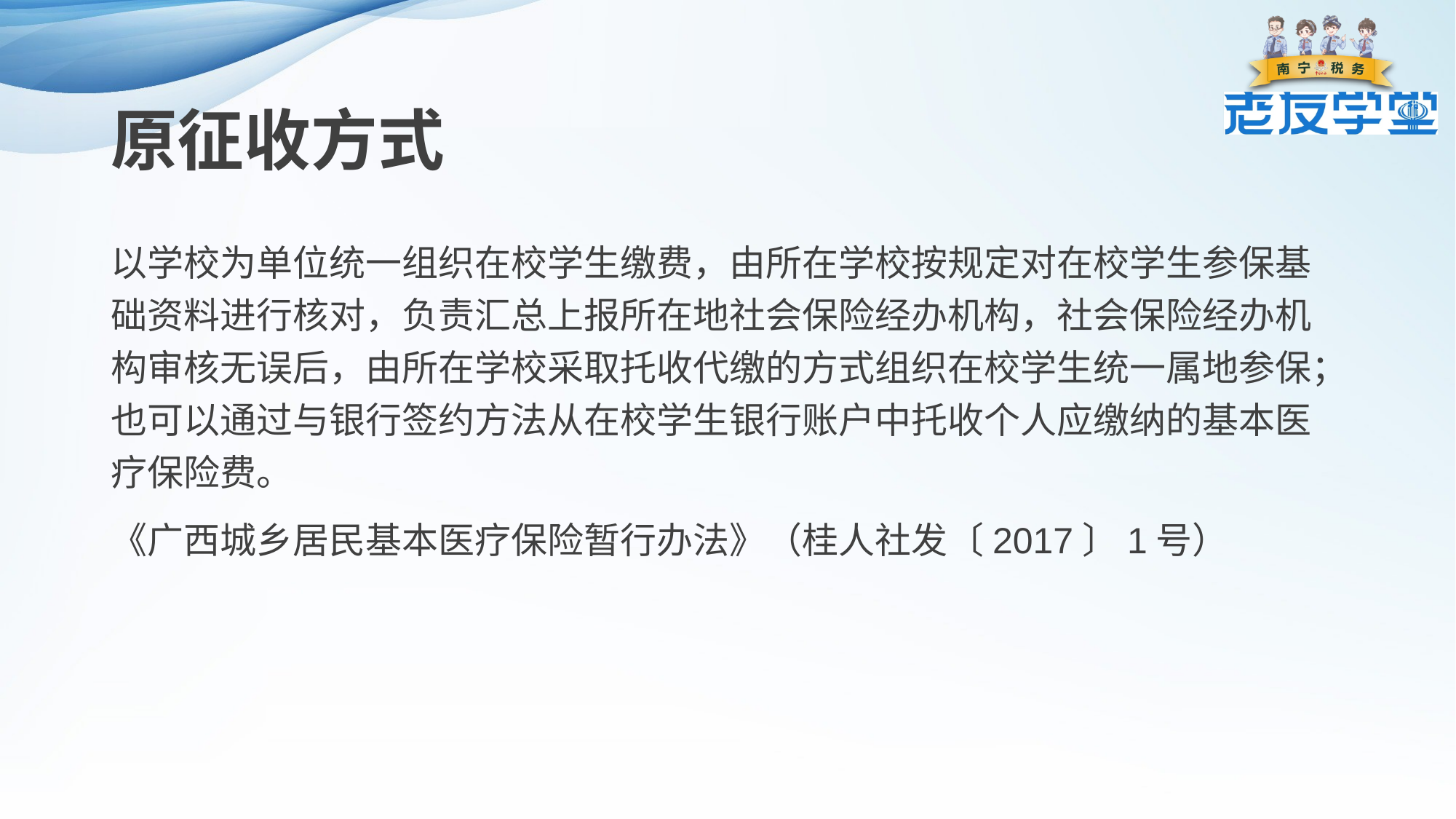

# 原征收方式
以学校为单位统一组织在校学生缴费，由所在学校按规定对在校学生参保基础资料进行核对，负责汇总上报所在地社会保险经办机构，社会保险经办机构审核无误后，由所在学校采取托收代缴的方式组织在校学生统一属地参保；也可以通过与银行签约方法从在校学生银行账户中托收个人应缴纳的基本医疗保险费。
《广西城乡居民基本医疗保险暂行办法》（桂人社发〔2017〕1号）